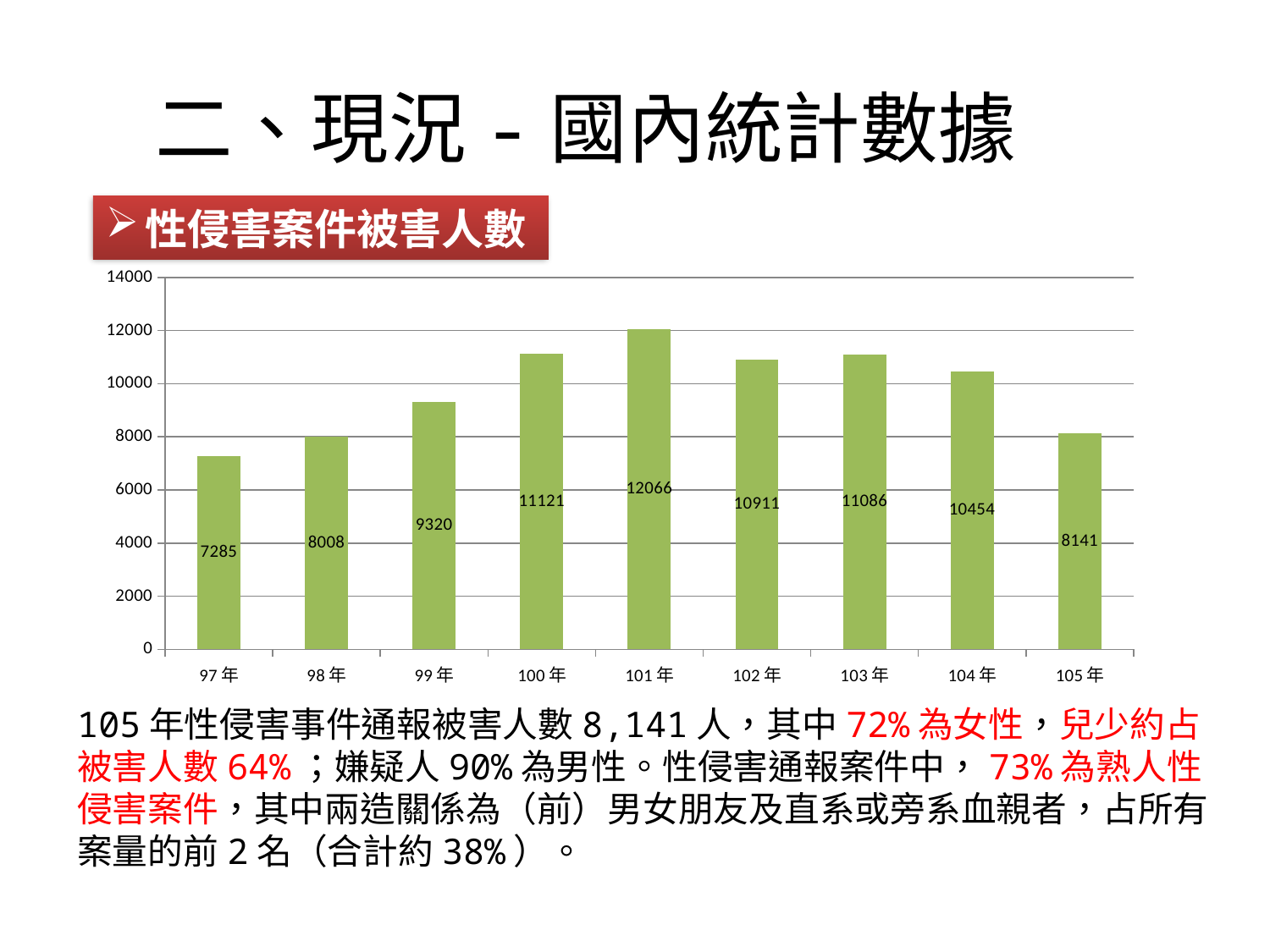

# 二、現況-國內統計數據
性侵害案件被害人數

### Chart

| Category |  |
|---|---|
| 97年 | 7285.0 |
| 98年 | 8008.0 |
| 99年 | 9320.0 |
| 100年 | 11121.0 |
| 101年 | 12066.0 |
| 102年 | 10911.0 |
| 103年 | 11086.0 |
| 104年 | 10454.0 |
| 105年 | 8141.0 |
105年性侵害事件通報被害人數8,141人，其中72%為女性，兒少約占被害人數64%；嫌疑人90%為男性。性侵害通報案件中，73%為熟人性侵害案件，其中兩造關係為（前）男女朋友及直系或旁系血親者，占所有案量的前2名（合計約38%）。